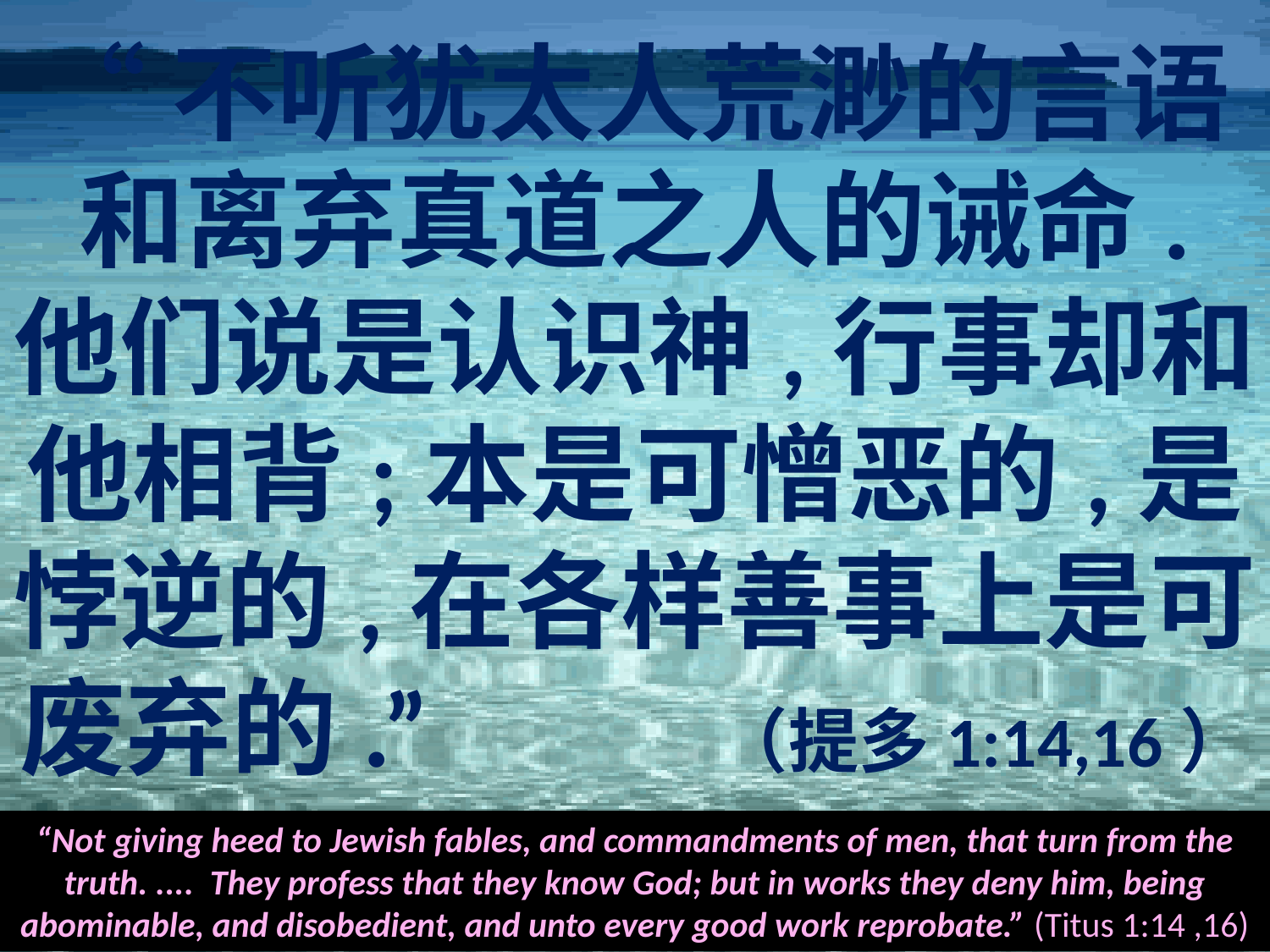

# “不听犹太人荒渺的言语和离弃真道之人的诫命. 他们说是认识神,行事却和他相背;本是可憎恶的,是悖逆的,在各样善事上是可废弃的.”           （提多1:14,16）
“Not giving heed to Jewish fables, and commandments of men, that turn from the truth. ....  They profess that they know God; but in works they deny him, being abominable, and disobedient, and unto every good work reprobate.” (Titus 1:14 ,16)